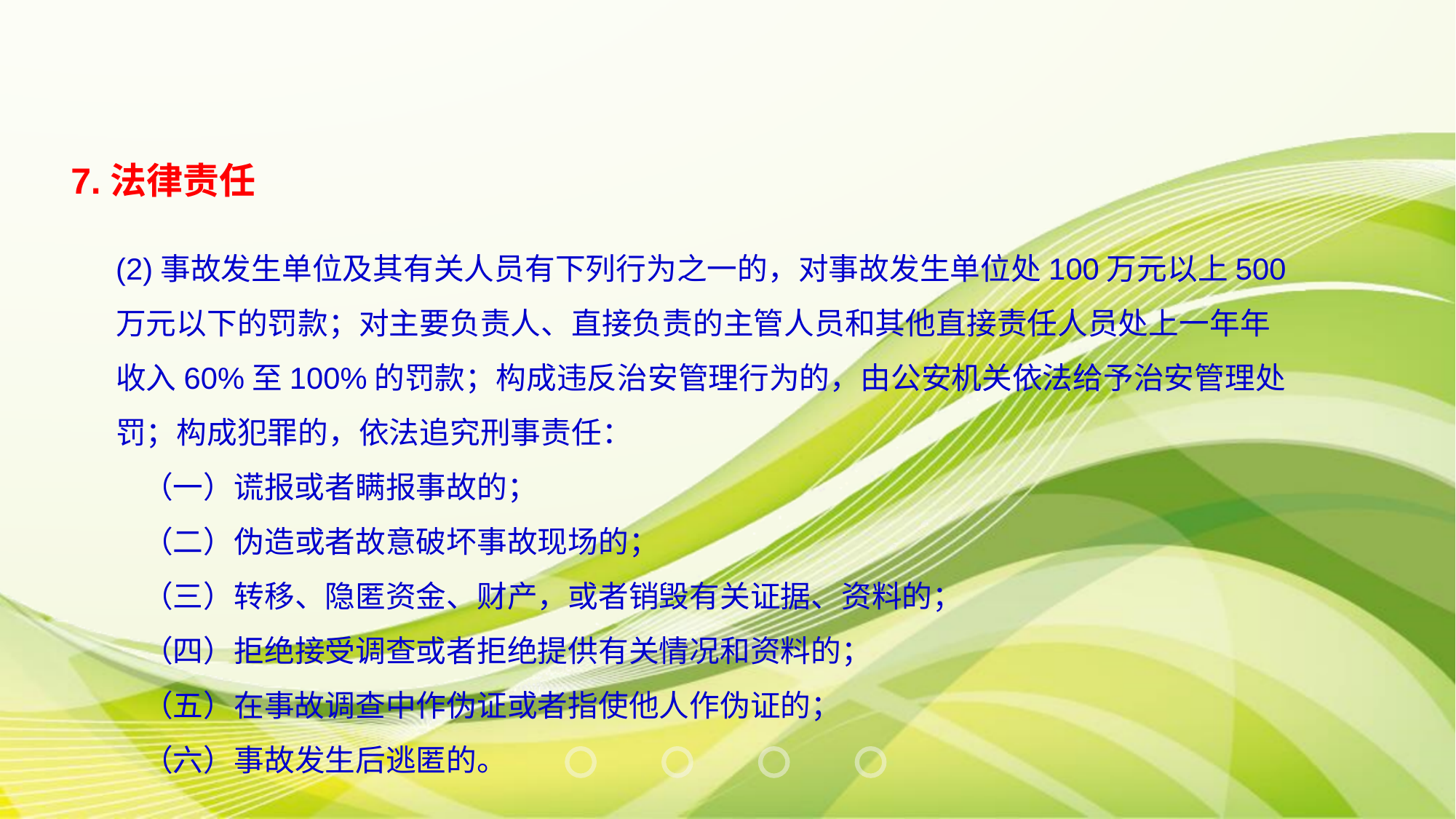

7.法律责任
(2)事故发生单位及其有关人员有下列行为之一的，对事故发生单位处100万元以上500万元以下的罚款；对主要负责人、直接负责的主管人员和其他直接责任人员处上一年年收入60%至100%的罚款；构成违反治安管理行为的，由公安机关依法给予治安管理处罚；构成犯罪的，依法追究刑事责任：
    （一）谎报或者瞒报事故的；
    （二）伪造或者故意破坏事故现场的；
    （三）转移、隐匿资金、财产，或者销毁有关证据、资料的；
    （四）拒绝接受调查或者拒绝提供有关情况和资料的；
    （五）在事故调查中作伪证或者指使他人作伪证的；
    （六）事故发生后逃匿的。